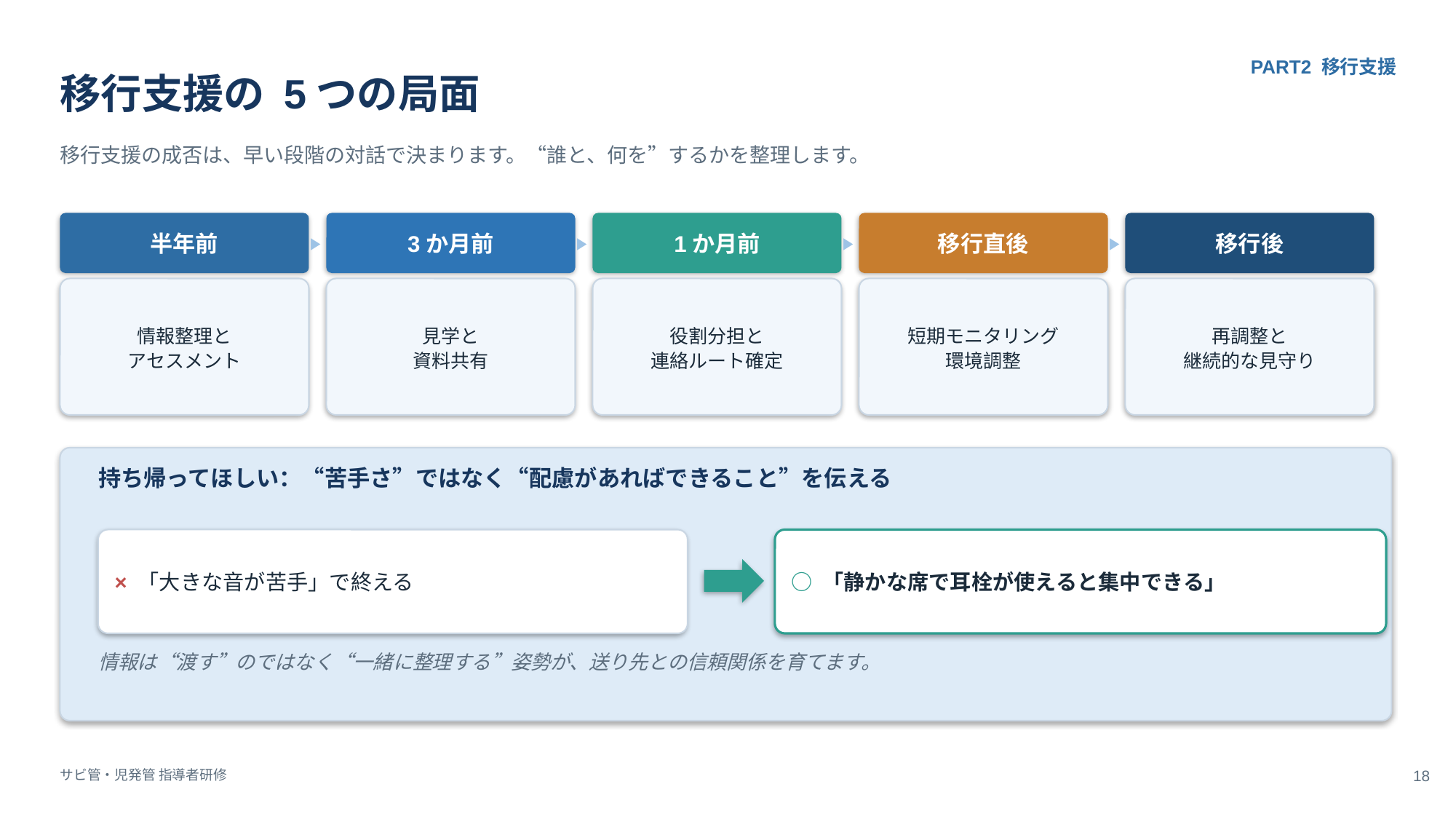

移行支援の 5つの局面
PART2 移行支援
移行支援の成否は、早い段階の対話で決まります。“誰と、何を”するかを整理します。

半年前
▶

3か月前
▶

1か月前
▶

移行直後
▶

移行後

情報整理と
アセスメント

見学と
資料共有

役割分担と
連絡ルート確定

短期モニタリング
環境調整

再調整と
継続的な見守り

持ち帰ってほしい：“苦手さ”ではなく“配慮があればできること”を伝える

× 「大きな音が苦手」で終える

○ 「静かな席で耳栓が使えると集中できる」

情報は“渡す”のではなく“一緒に整理する”姿勢が、送り先との信頼関係を育てます。
サビ管・児発管 指導者研修
18